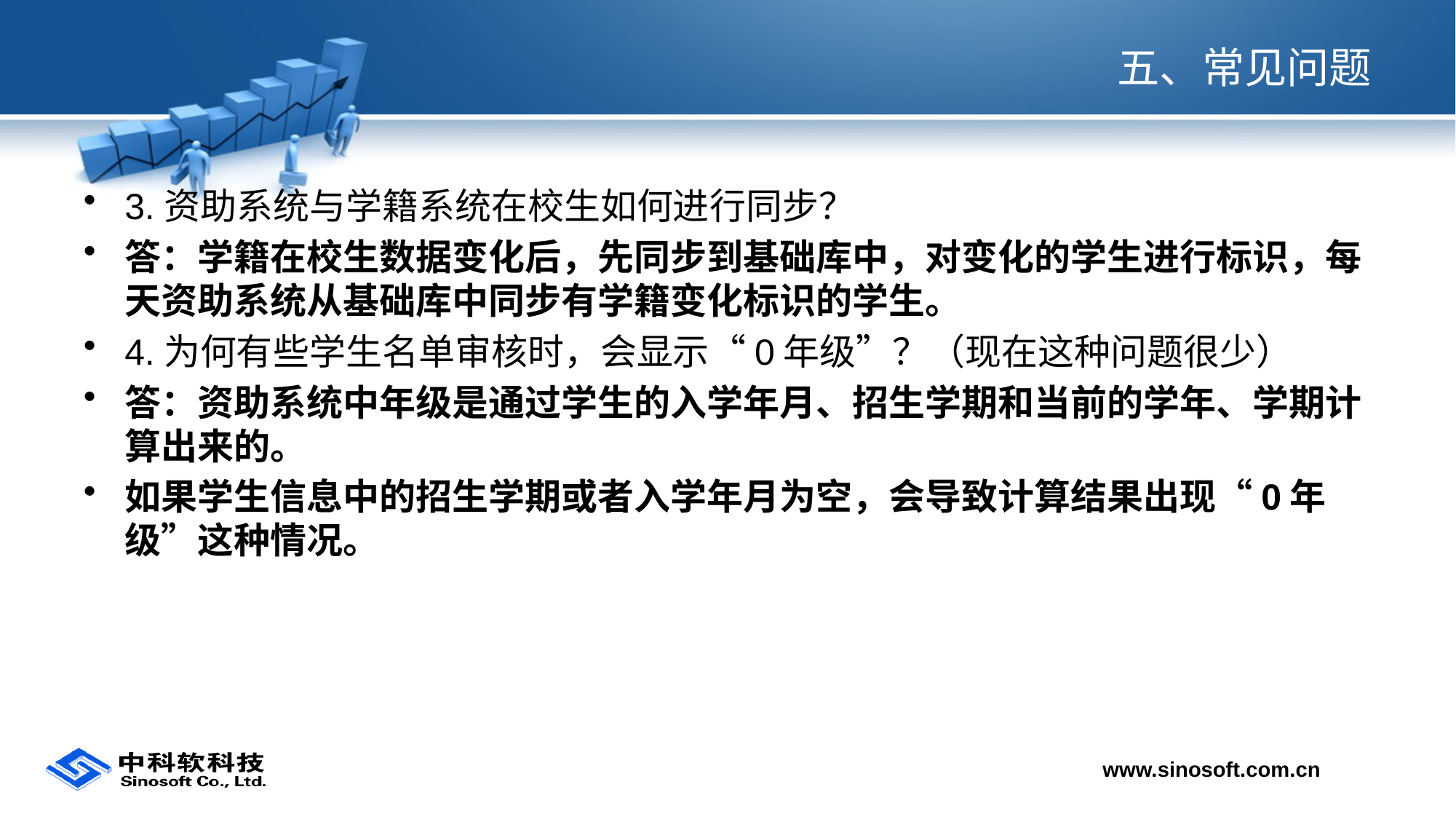

# 五、常见问题
3.资助系统与学籍系统在校生如何进行同步？
答：学籍在校生数据变化后，先同步到基础库中，对变化的学生进行标识，每天资助系统从基础库中同步有学籍变化标识的学生。
4.为何有些学生名单审核时，会显示“0年级”？（现在这种问题很少）
答：资助系统中年级是通过学生的入学年月、招生学期和当前的学年、学期计算出来的。
如果学生信息中的招生学期或者入学年月为空，会导致计算结果出现“0年级”这种情况。